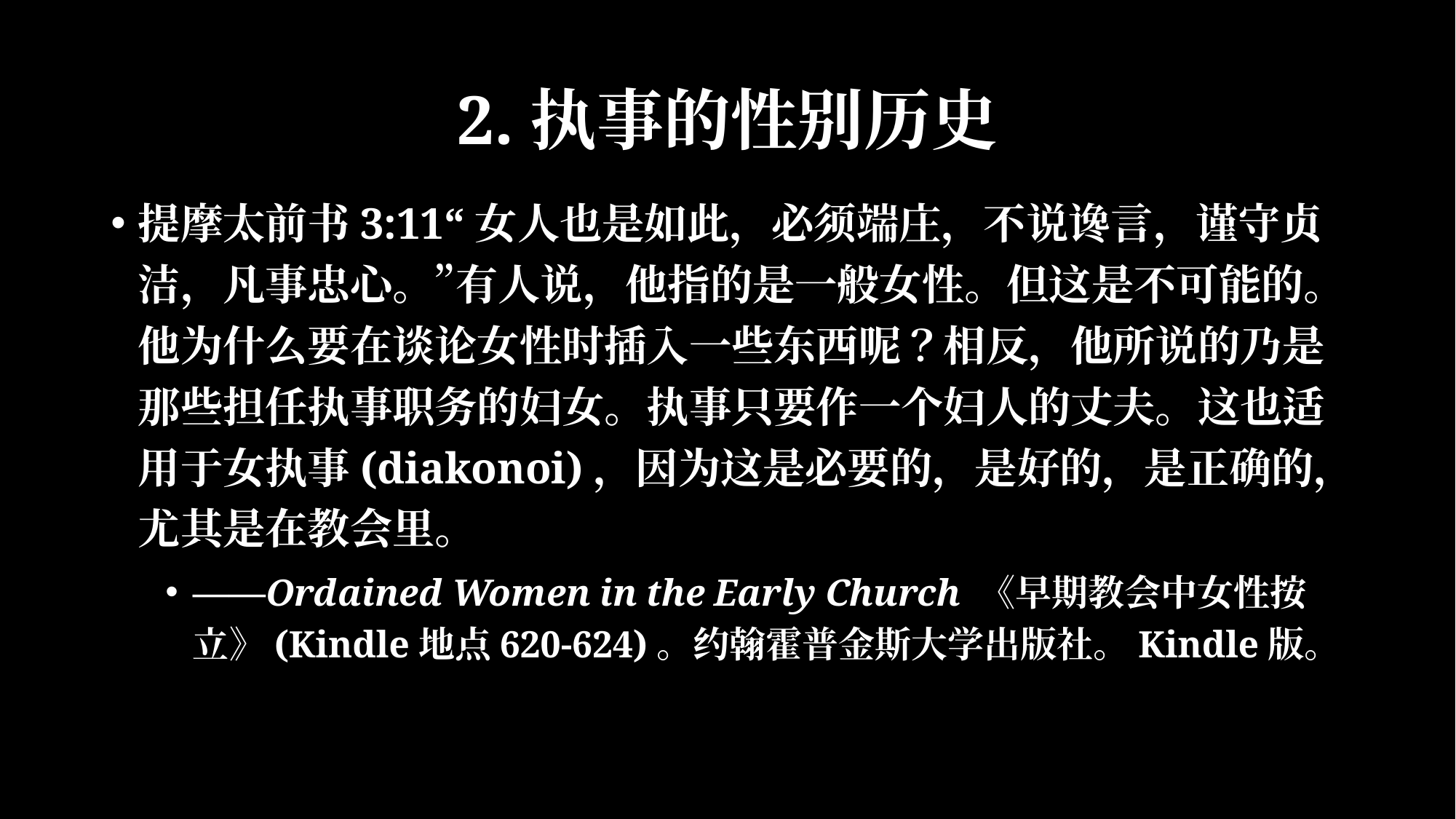

# 2.执事的性别历史
提摩太前书3:11“女人也是如此，必须端庄，不说谗言，谨守贞洁，凡事忠心。”有人说，他指的是一般女性。但这是不可能的。他为什么要在谈论女性时插入一些东西呢？相反，他所说的乃是那些担任执事职务的妇女。执事只要作一个妇人的丈夫。这也适用于女执事(diakonoi)，因为这是必要的，是好的，是正确的，尤其是在教会里。
——Ordained Women in the Early Church 《早期教会中女性按立》(Kindle地点620-624)。约翰霍普金斯大学出版社。Kindle版。